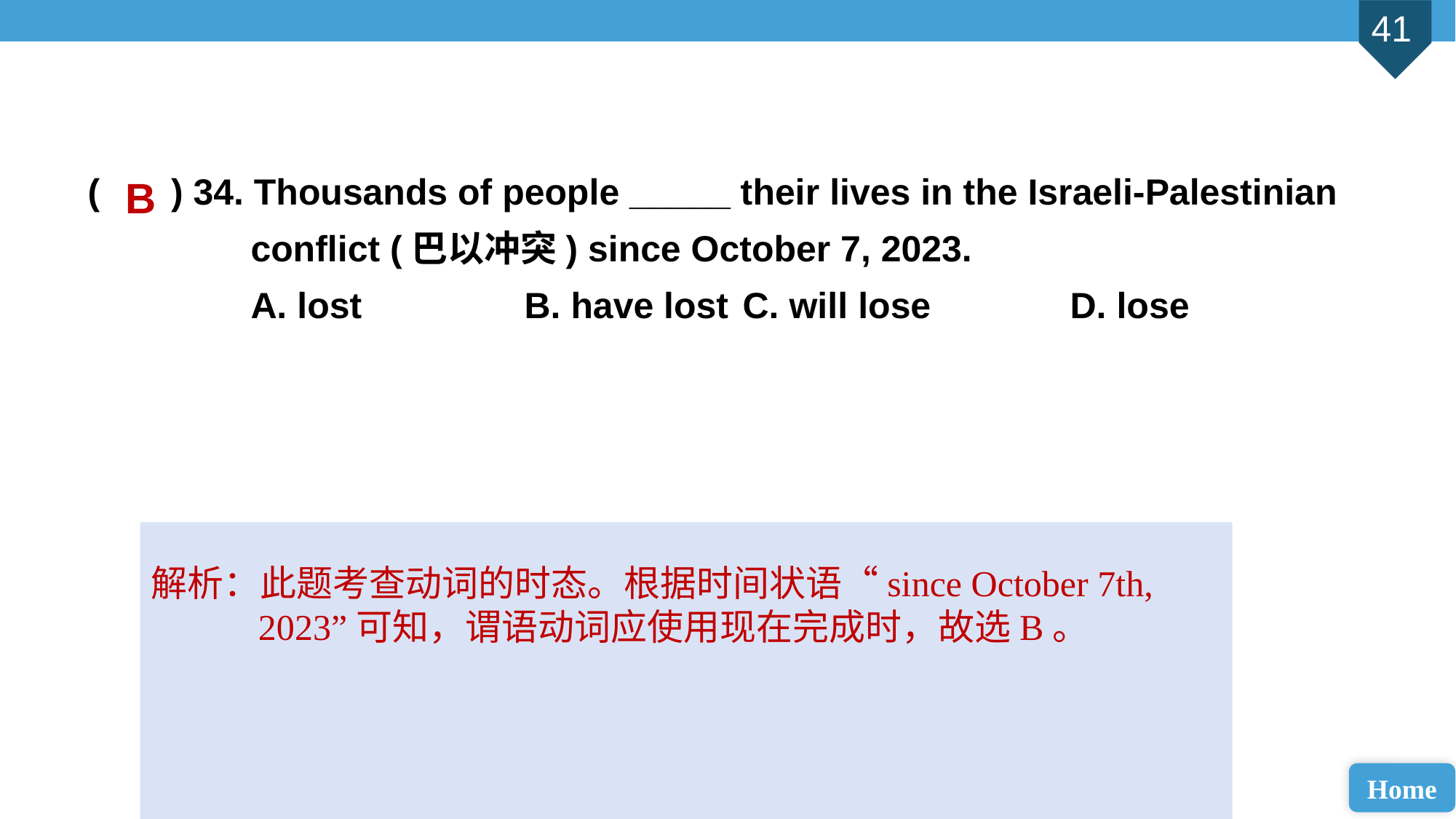

(       ) 34. Thousands of people _____ their lives in the Israeli-Palestinian
                conflict (巴以冲突) since October 7, 2023.
                A. lost 		B. have lost 	C. will lose 		D. lose
B

解析：此题考查动词的时态。根据时间状语“since October 7th, 2023”可知，谓语动词应使用现在完成时，故选B。